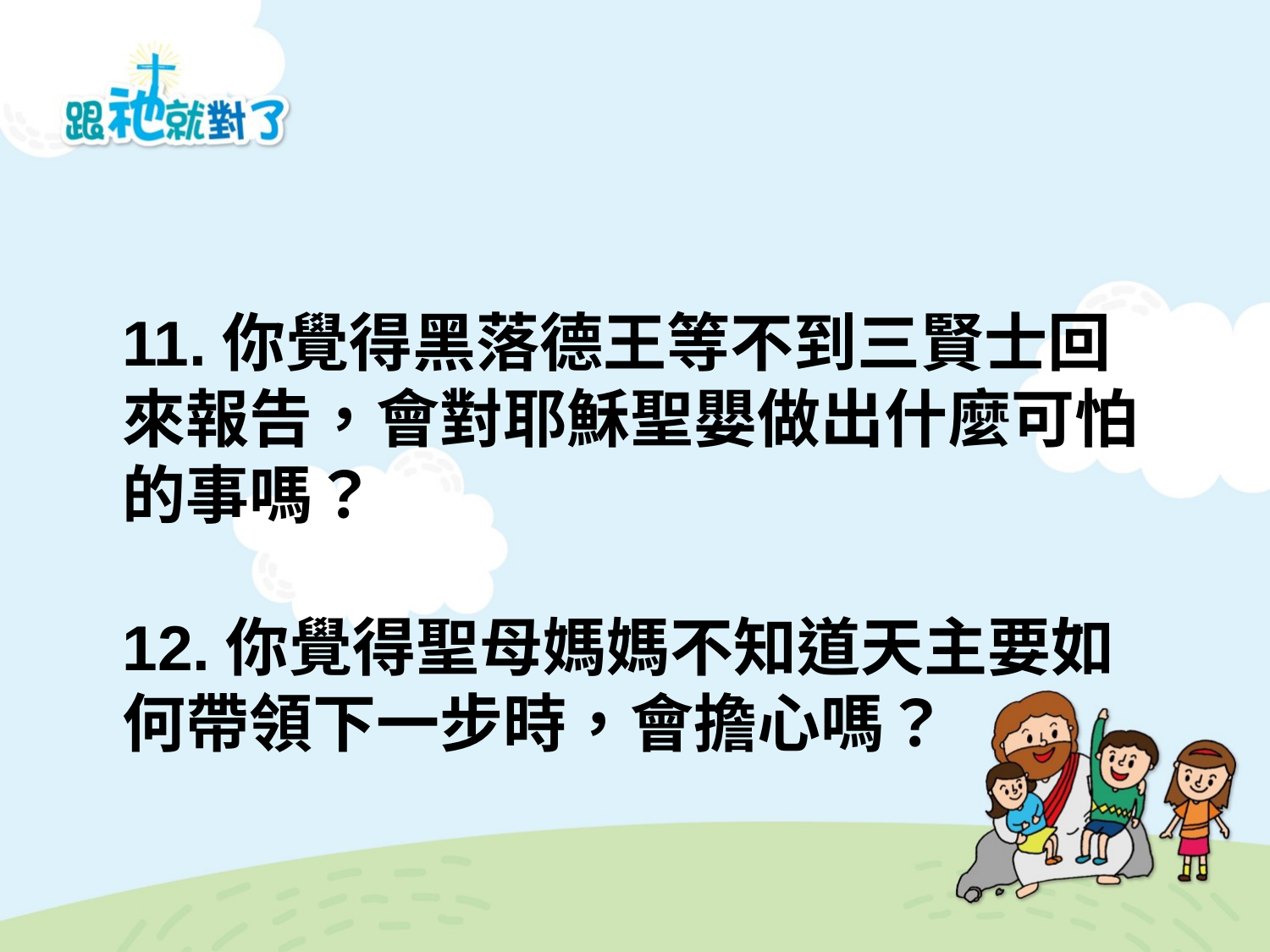

11.你覺得黑落德王等不到三賢士回來報告，會對耶穌聖嬰做出什麼可怕的事嗎？

12.你覺得聖母媽媽不知道天主要如何帶領下一步時，會擔心嗎？